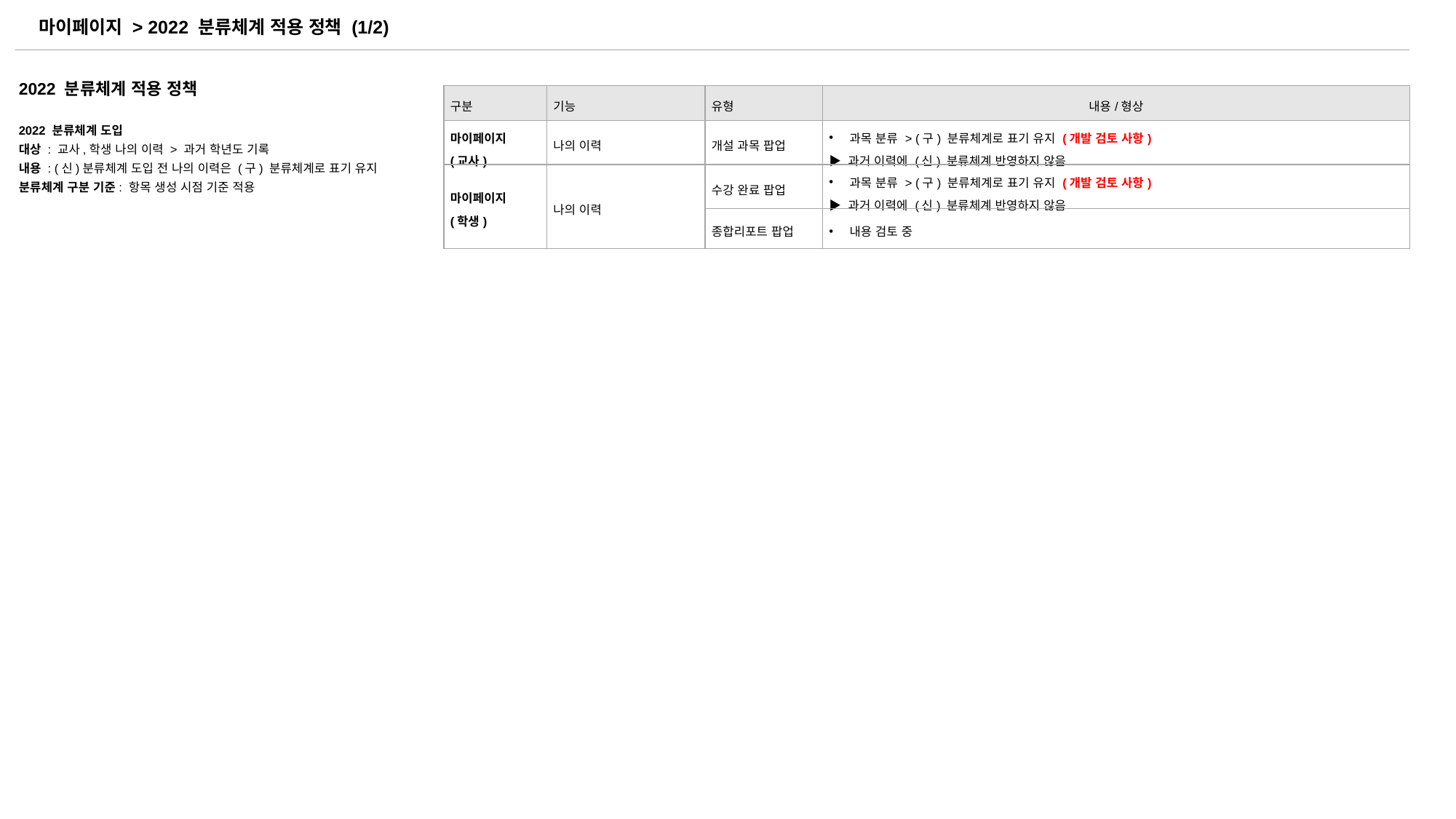

| Ver | Description |
| --- | --- |
| 2.2.6 | 2022 분류체계 적용 정책 추가 |
마이페이지 > 2022 분류체계 적용 정책 (1/2)
2022 분류체계 적용 정책

2022 분류체계 도입
대상 : 교사,학생 나의 이력 > 과거 학년도 기록
내용 : (신)분류체계 도입 전 나의 이력은 (구) 분류체계로 표기 유지
분류체계 구분 기준: 항목 생성 시점 기준 적용
| 구분 | 기능 | 유형 | 내용/형상 |
| --- | --- | --- | --- |
| 마이페이지 (교사) | 나의 이력 | 개설 과목 팝업 | 과목 분류 > (구) 분류체계로 표기 유지 (개발 검토 사항) ▶ 과거 이력에 (신) 분류체계 반영하지 않음 |
| 마이페이지 (학생) | 나의 이력 | 수강 완료 팝업 | 과목 분류 > (구) 분류체계로 표기 유지 (개발 검토 사항) ▶ 과거 이력에 (신) 분류체계 반영하지 않음 |
|  |  | 종합리포트 팝업 | 내용 검토 중 |